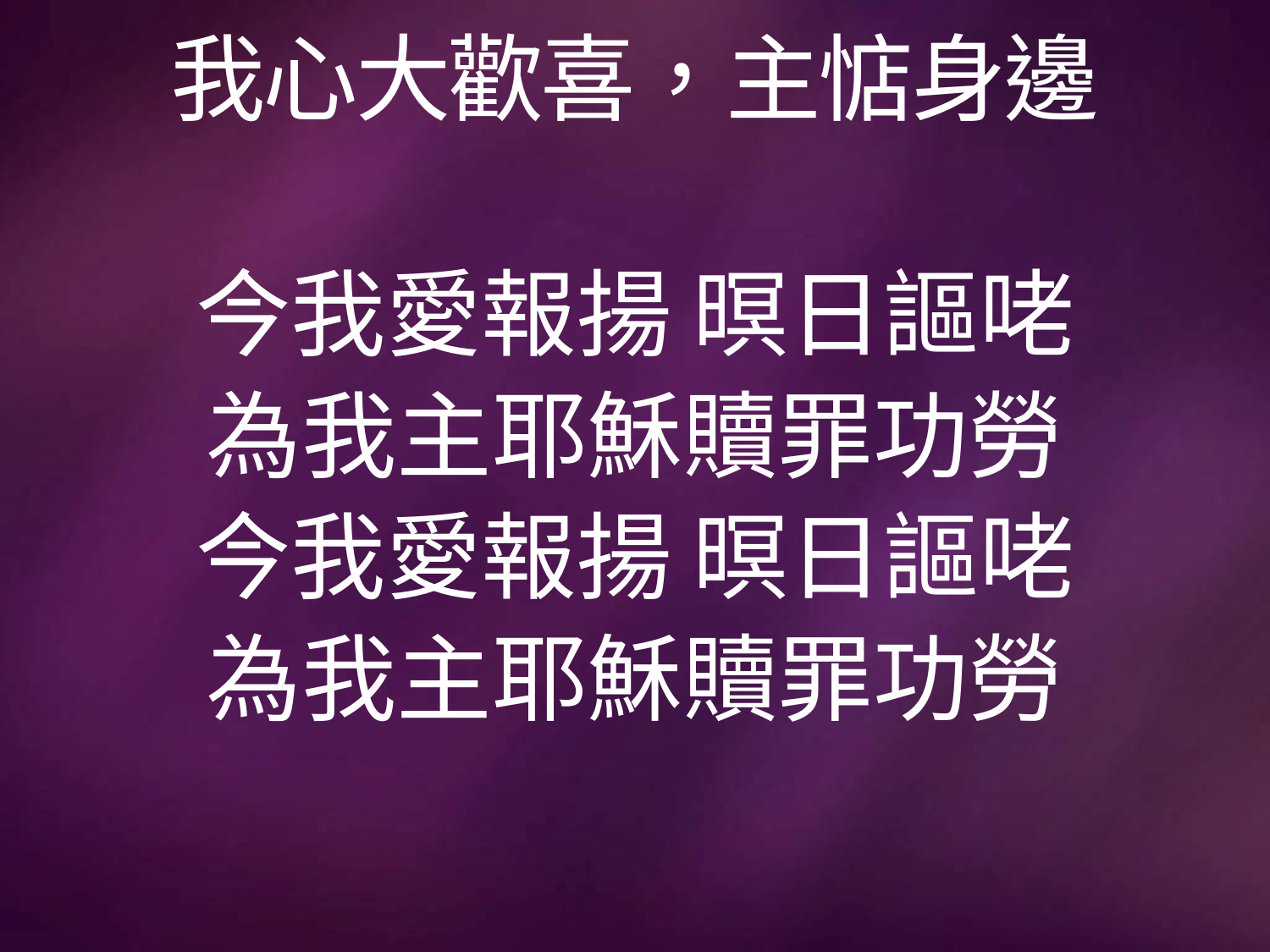

# 我心大歡喜，主惦身邊
今我愛報揚 暝日謳咾
為我主耶穌贖罪功勞
今我愛報揚 暝日謳咾
為我主耶穌贖罪功勞